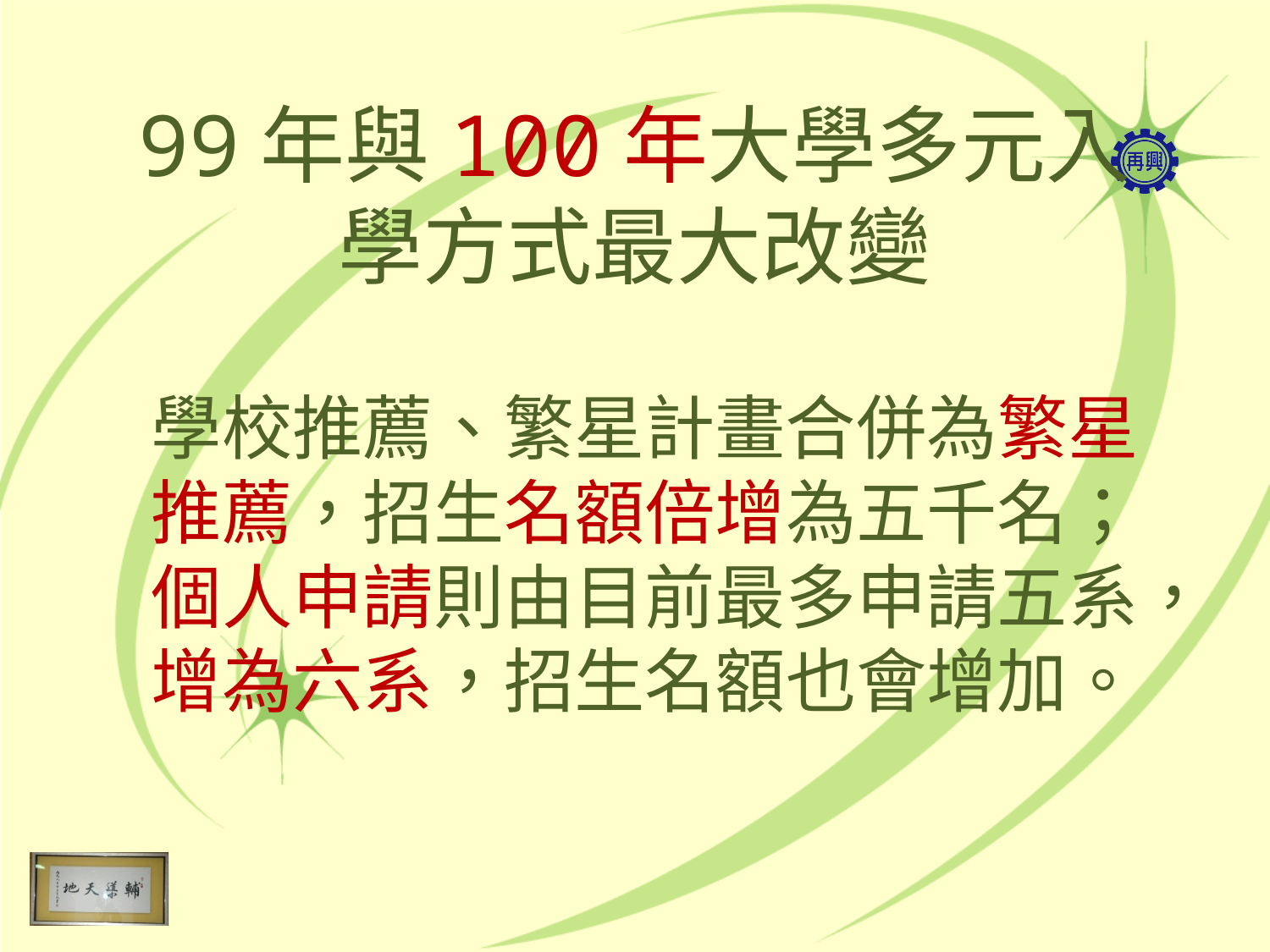

# 99年與100年大學多元入學方式最大改變
學校推薦、繁星計畫合併為繁星推薦，招生名額倍增為五千名；個人申請則由目前最多申請五系，增為六系，招生名額也會增加。